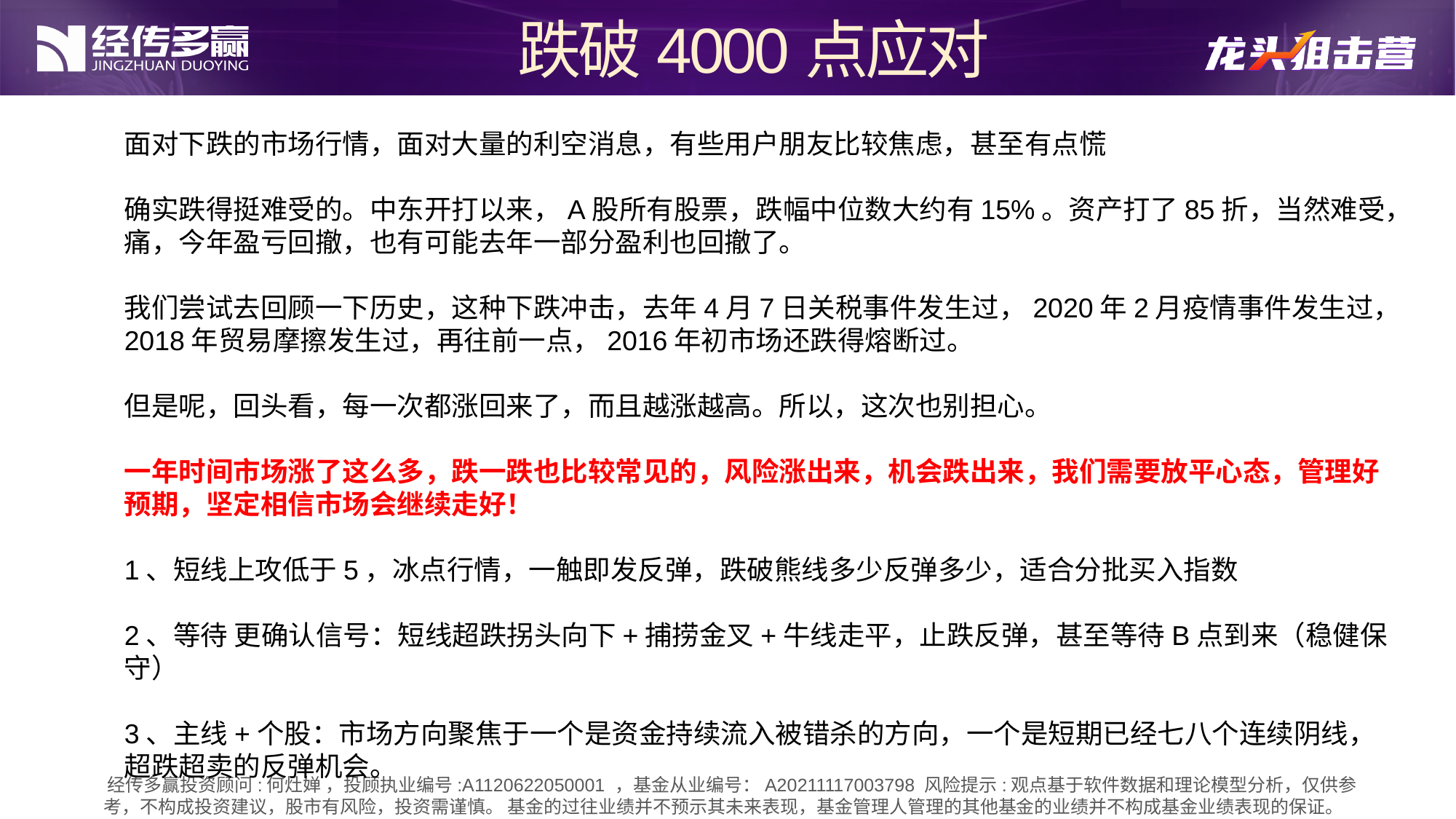

跌破4000点应对

面对下跌的市场行情，面对大量的利空消息，有些用户朋友比较焦虑，甚至有点慌

确实跌得挺难受的。中东开打以来，A股所有股票，跌幅中位数大约有15%。资产打了85折，当然难受，痛，今年盈亏回撤，也有可能去年一部分盈利也回撤了。

我们尝试去回顾一下历史，这种下跌冲击，去年4月7日关税事件发生过，2020年2月疫情事件发生过，2018年贸易摩擦发生过，再往前一点，2016年初市场还跌得熔断过。

但是呢，回头看，每一次都涨回来了，而且越涨越高。所以，这次也别担心。

一年时间市场涨了这么多，跌一跌也比较常见的，风险涨出来，机会跌出来，我们需要放平心态，管理好预期，坚定相信市场会继续走好！

1、短线上攻低于5，冰点行情，一触即发反弹，跌破熊线多少反弹多少，适合分批买入指数

2、等待 更确认信号：短线超跌拐头向下+捕捞金叉+牛线走平，止跌反弹，甚至等待B点到来（稳健保守）

3、主线+个股：市场方向聚焦于一个是资金持续流入被错杀的方向，一个是短期已经七八个连续阴线，超跌超卖的反弹机会。